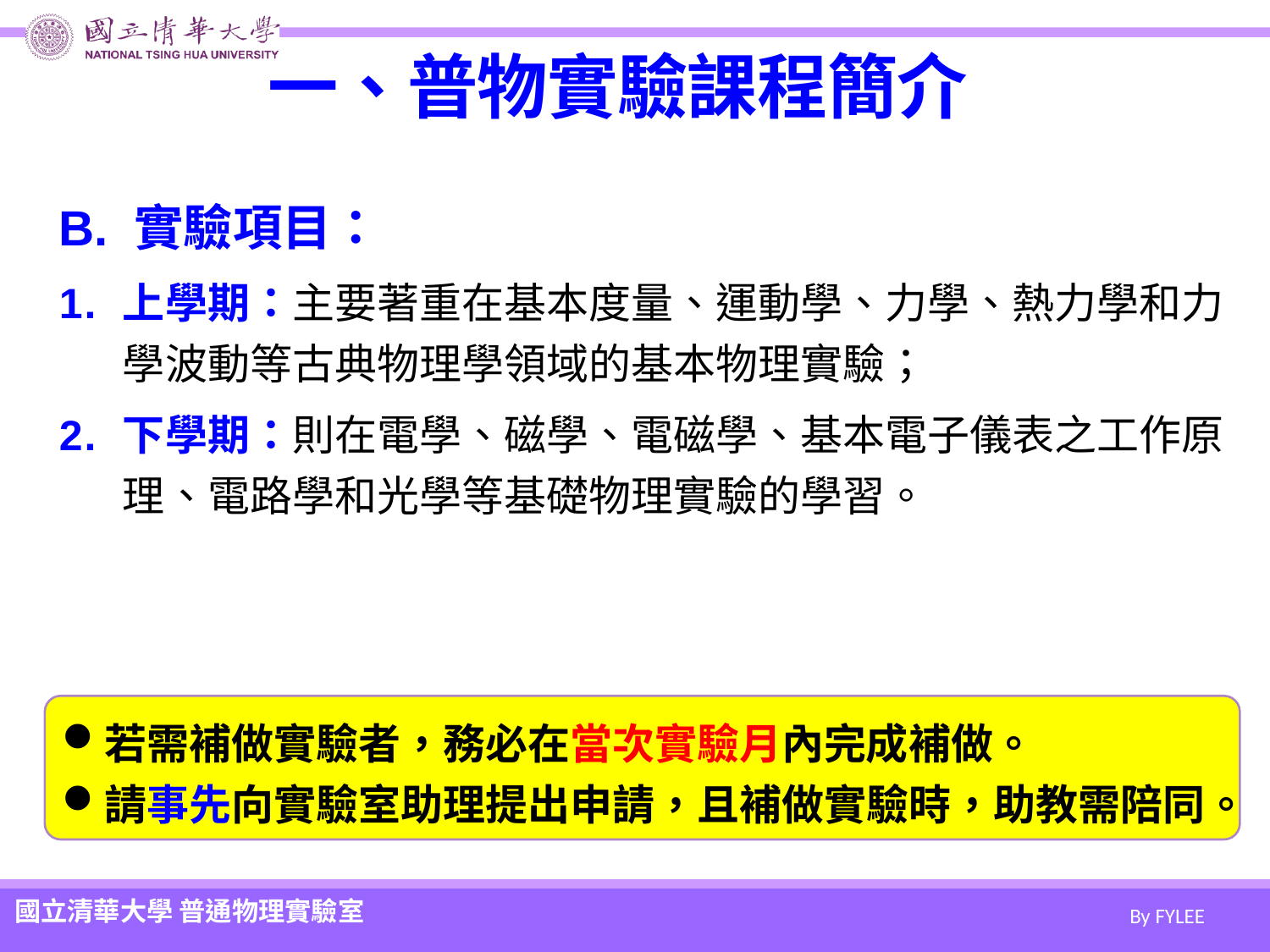

# 一、普物實驗課程簡介
B. 實驗項目：
上學期：主要著重在基本度量、運動學、力學、熱力學和力學波動等古典物理學領域的基本物理實驗；
下學期：則在電學、磁學、電磁學、基本電子儀表之工作原理、電路學和光學等基礎物理實驗的學習。
若需補做實驗者，務必在當次實驗月內完成補做。
請事先向實驗室助理提出申請，且補做實驗時，助教需陪同。